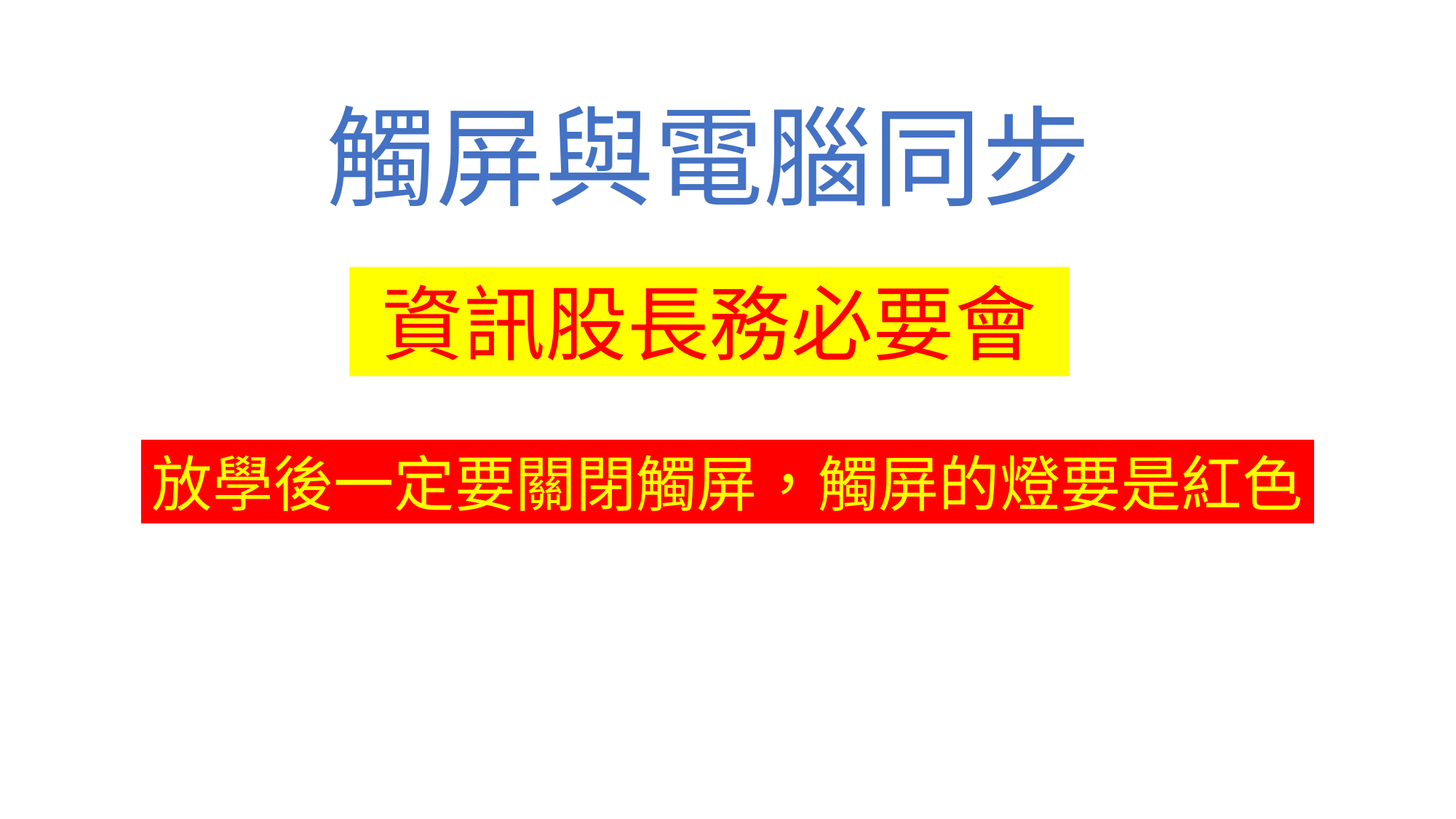

觸屏與電腦同步
資訊股長務必要會
放學後一定要關閉觸屏，觸屏的燈要是紅色